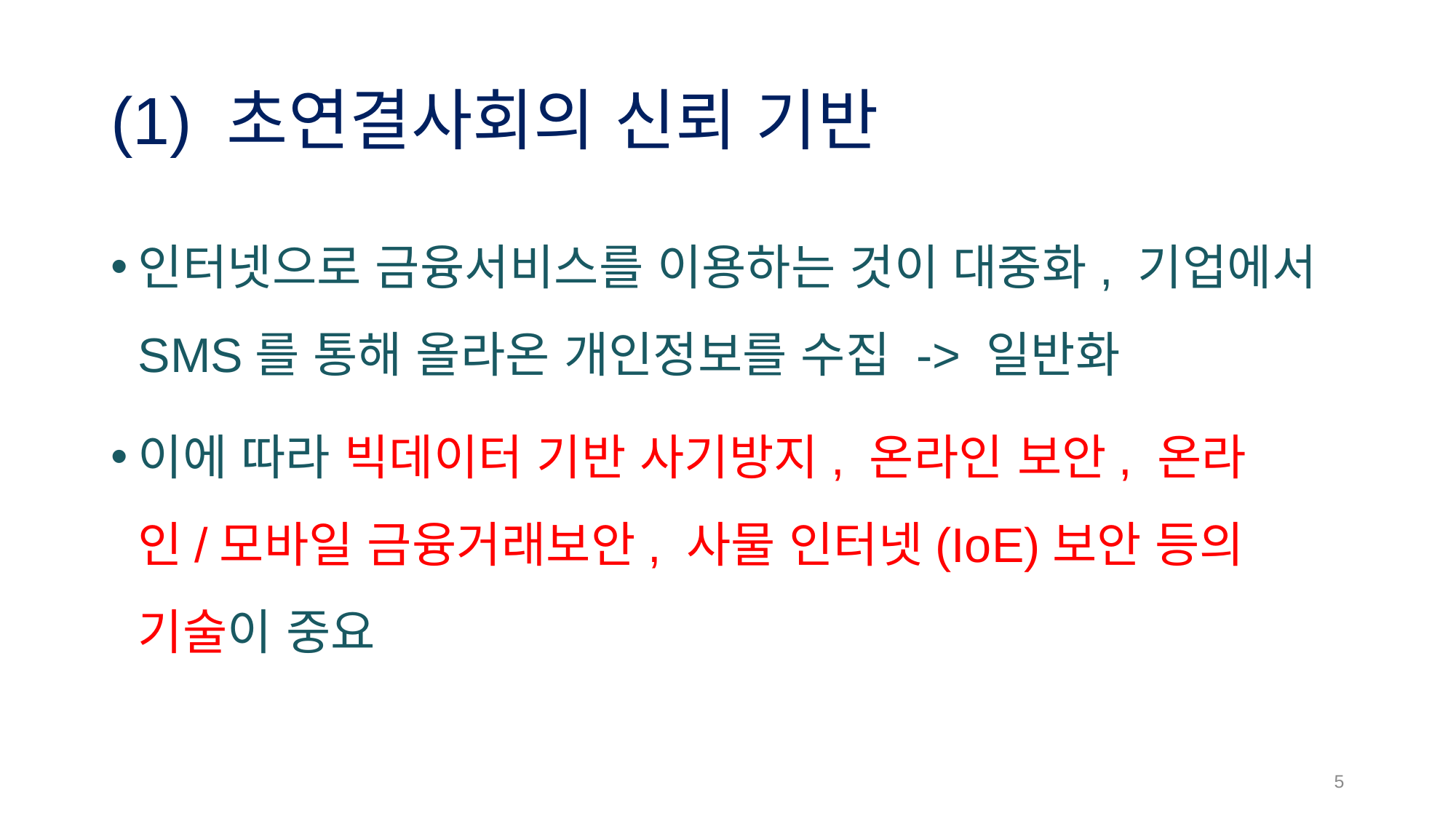

# (1) 초연결사회의 신뢰 기반
인터넷으로 금융서비스를 이용하는 것이 대중화, 기업에서 SMS를 통해 올라온 개인정보를 수집 -> 일반화
이에 따라 빅데이터 기반 사기방지, 온라인 보안, 온라인/모바일 금융거래보안, 사물 인터넷(IoE)보안 등의 기술이 중요

5